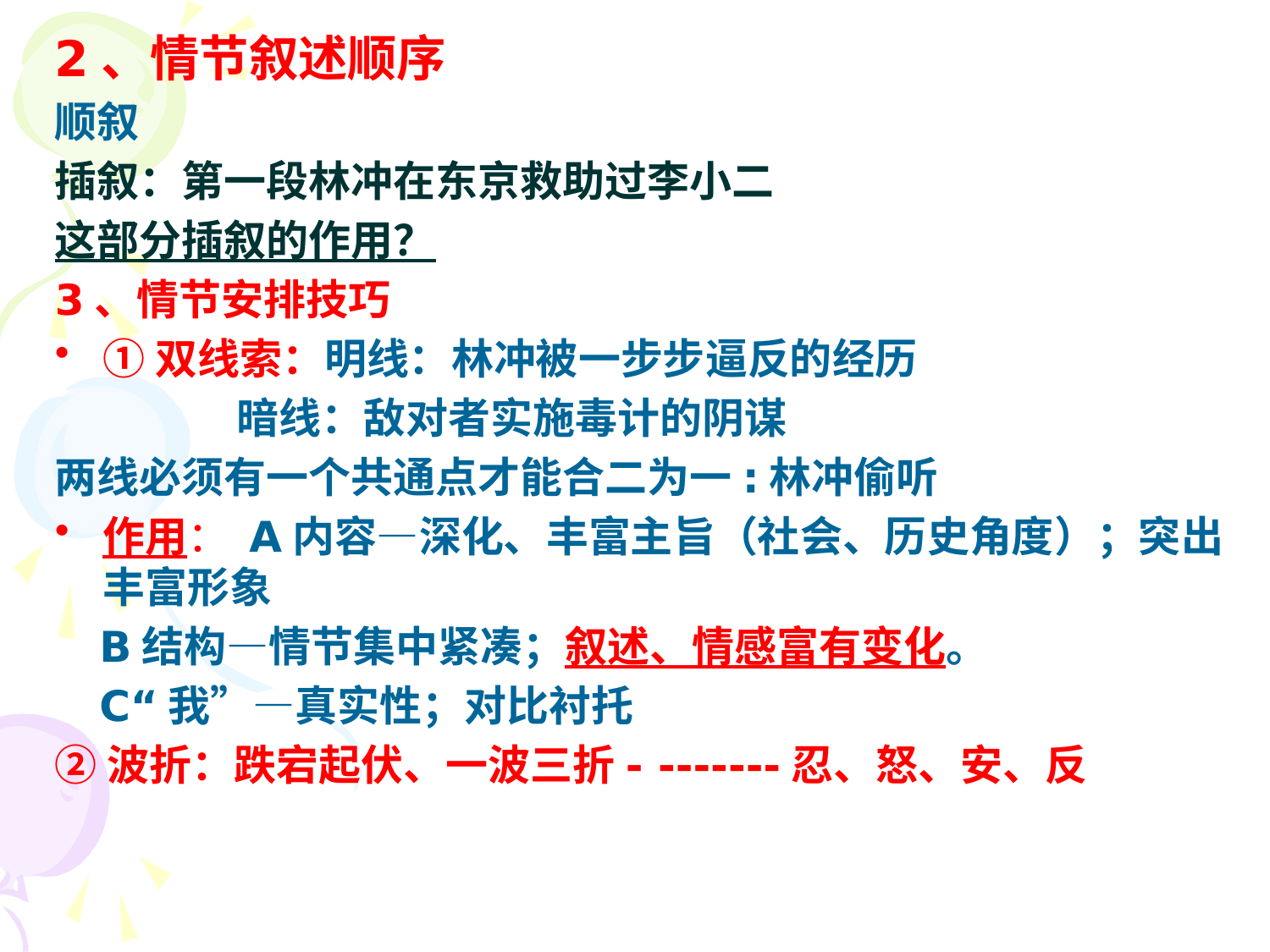

#
2、情节叙述顺序
顺叙
插叙：第一段林冲在东京救助过李小二
这部分插叙的作用？
3、情节安排技巧
①双线索：明线：林冲被一步步逼反的经历
                  暗线：敌对者实施毒计的阴谋
两线必须有一个共通点才能合二为一:林冲偷听
作用： A内容—深化、丰富主旨（社会、历史角度）；突出丰富形象
   B结构—情节集中紧凑；叙述、情感富有变化。
   C“我”—真实性；对比衬托
②波折：跌宕起伏、一波三折- -------忍、怒、安、反